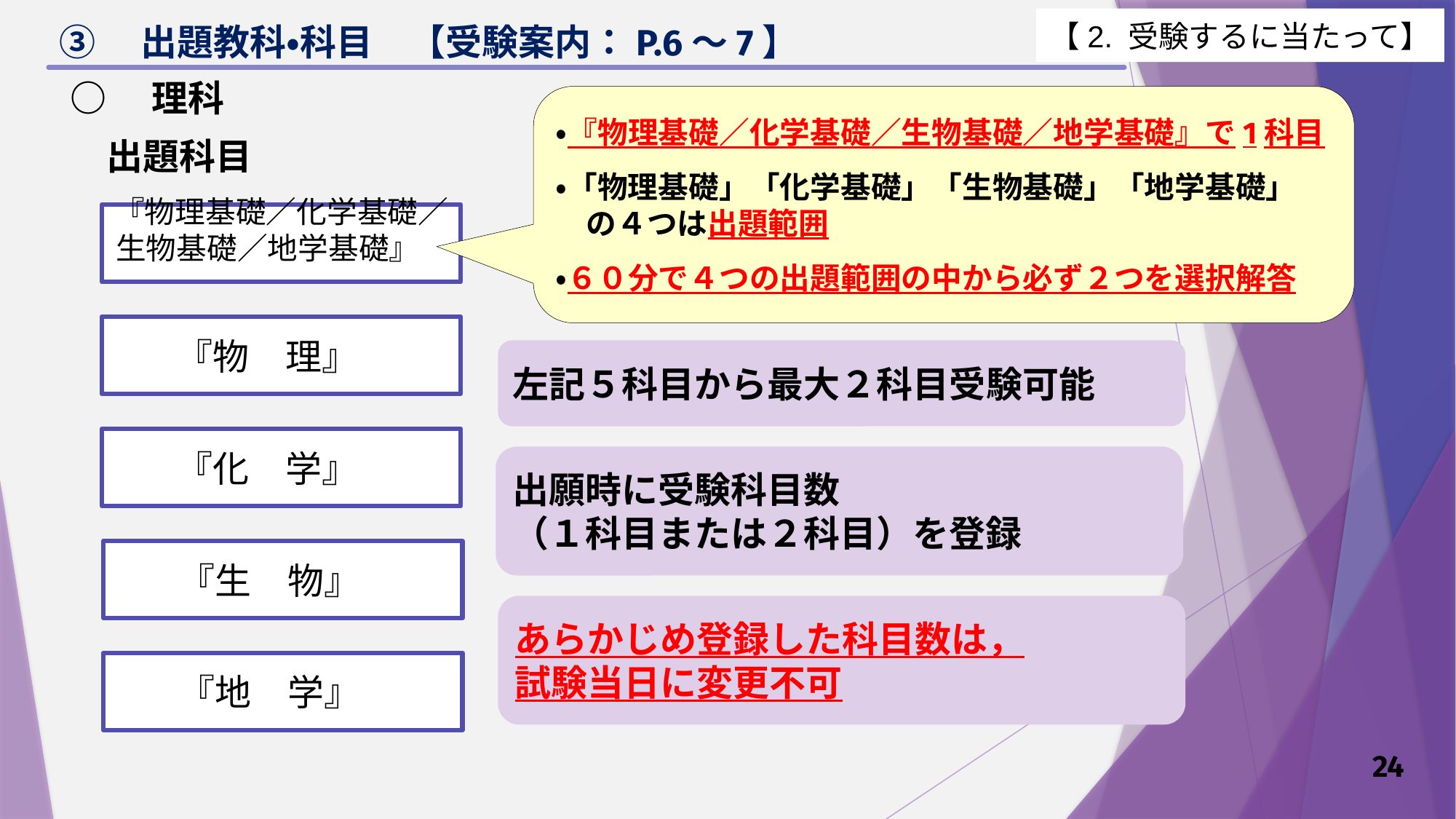

【2. 受験するに当たって】
# ③　出題教科・科目　【受験案内：P.6～7】
○　理科

　出題科目
・『物理基礎／化学基礎／生物基礎／地学基礎』で1科目
・「物理基礎」「化学基礎」「生物基礎」「地学基礎」
　の４つは出題範囲
・６０分で４つの出題範囲の中から必ず２つを選択解答
『物理基礎／化学基礎／生物基礎／地学基礎』
『物　理』
左記５科目から最大２科目受験可能
『化　学』
出願時に受験科目数
（１科目または２科目）を登録
『生　物』
あらかじめ登録した科目数は，
試験当日に変更不可
『地　学』
24